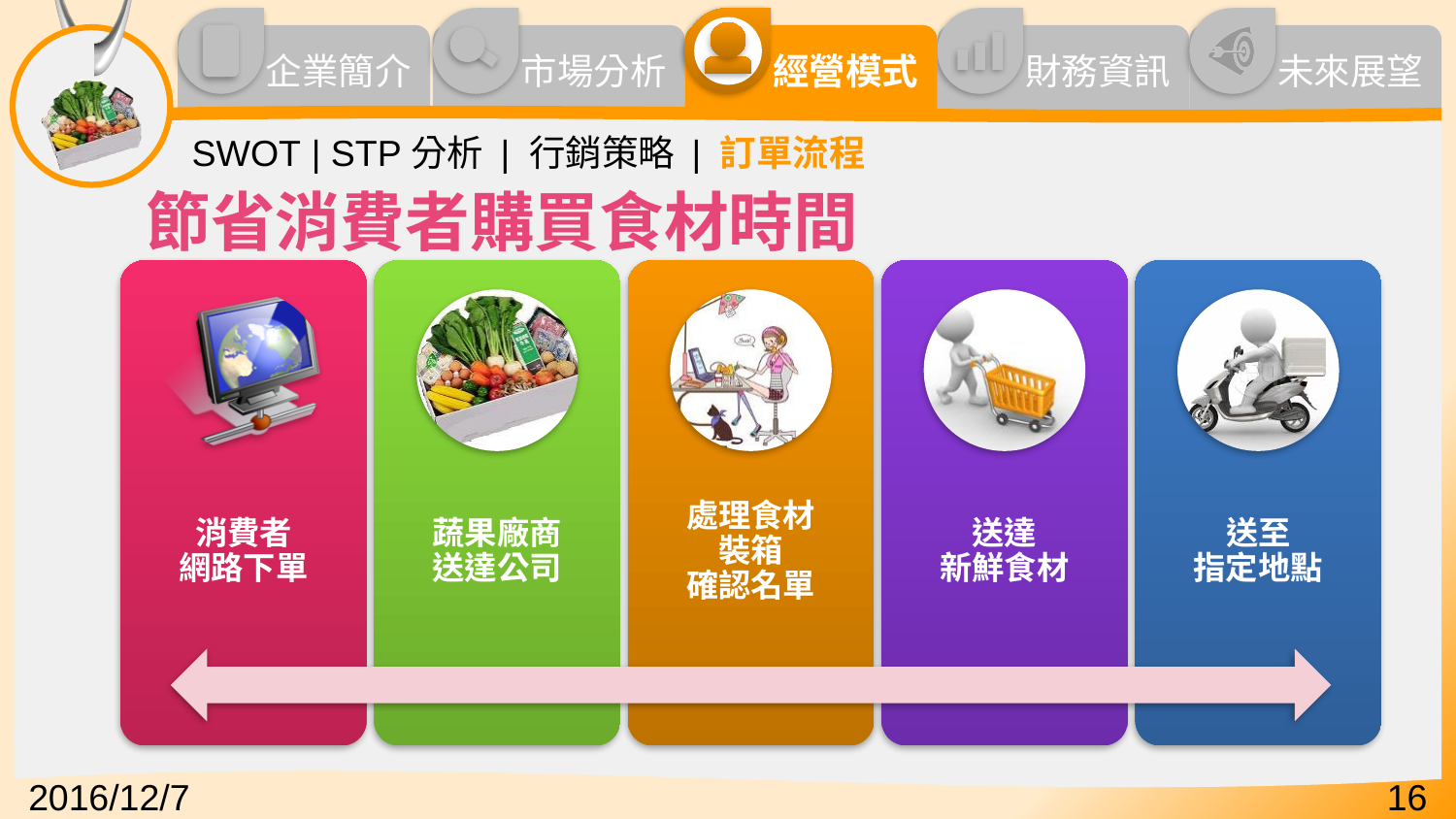

SWOT | STP分析 | 行銷策略 | 訂單流程

節省消費者購買食材時間
消費者
網路下單
蔬果廠商
送達公司
處理食材
裝箱
確認名單
送達
新鮮食材
送至
指定地點
2016/12/7
16